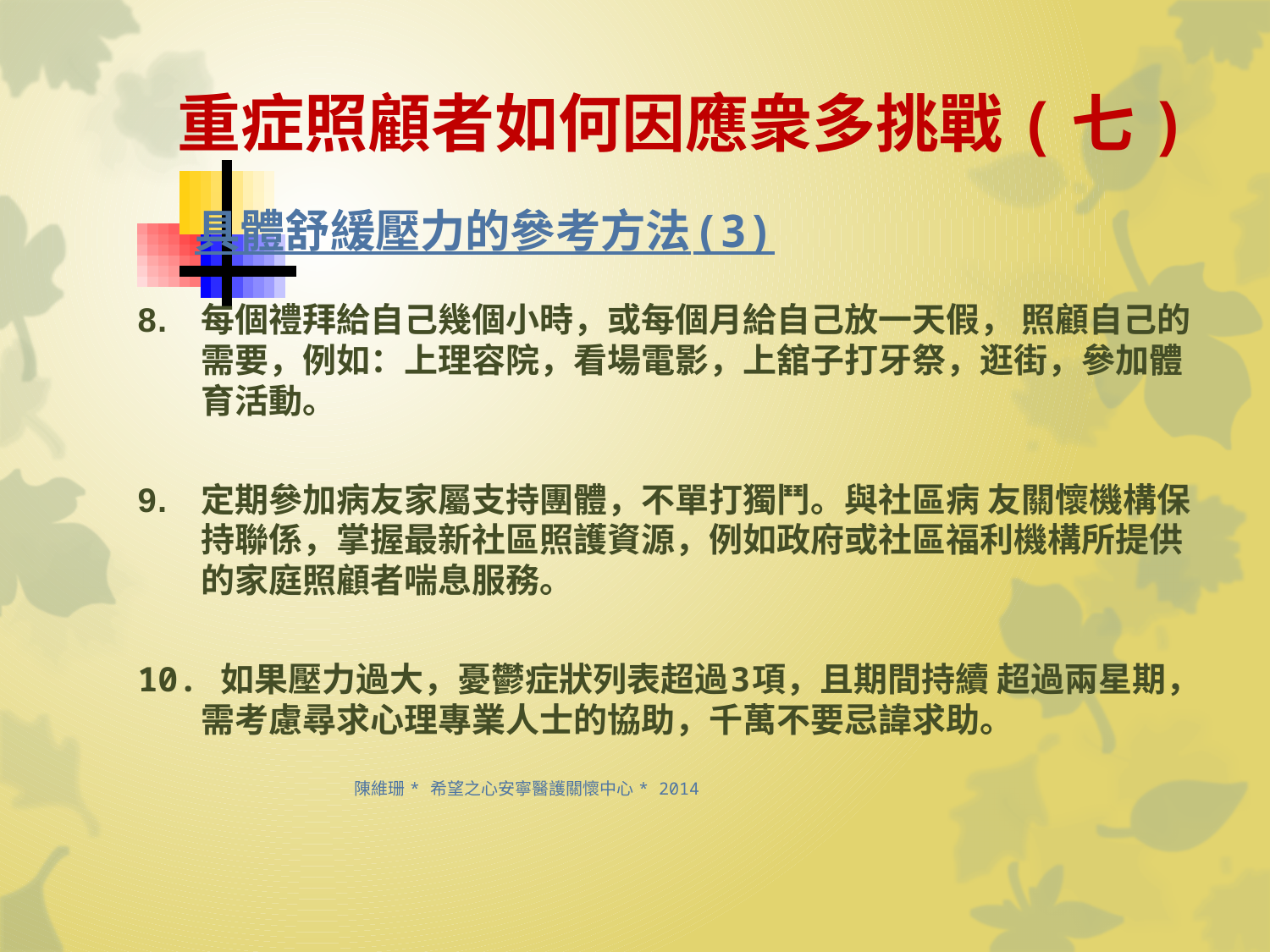

# 重症照顧者如何因應衆多挑戰(七)
具體舒緩壓力的參考方法(3)

每個禮拜給自己幾個小時，或每個月給自己放一天假， 照顧自己的需要，例如：上理容院，看場電影，上舘子打牙祭，逛街，參加體育活動。

定期參加病友家屬支持團體，不單打獨鬥。與社區病 友關懷機構保持聯係，掌握最新社區照護資源，例如政府或社區福利機構所提供的家庭照顧者喘息服務。

10. 如果壓力過大，憂鬱症狀列表超過3項，且期間持續 超過兩星期，需考慮尋求心理專業人士的協助，千萬不要忌諱求助。

　　　　　　　　　　　陳維珊 * 希望之心安寧醫護關懷中心 * 2014